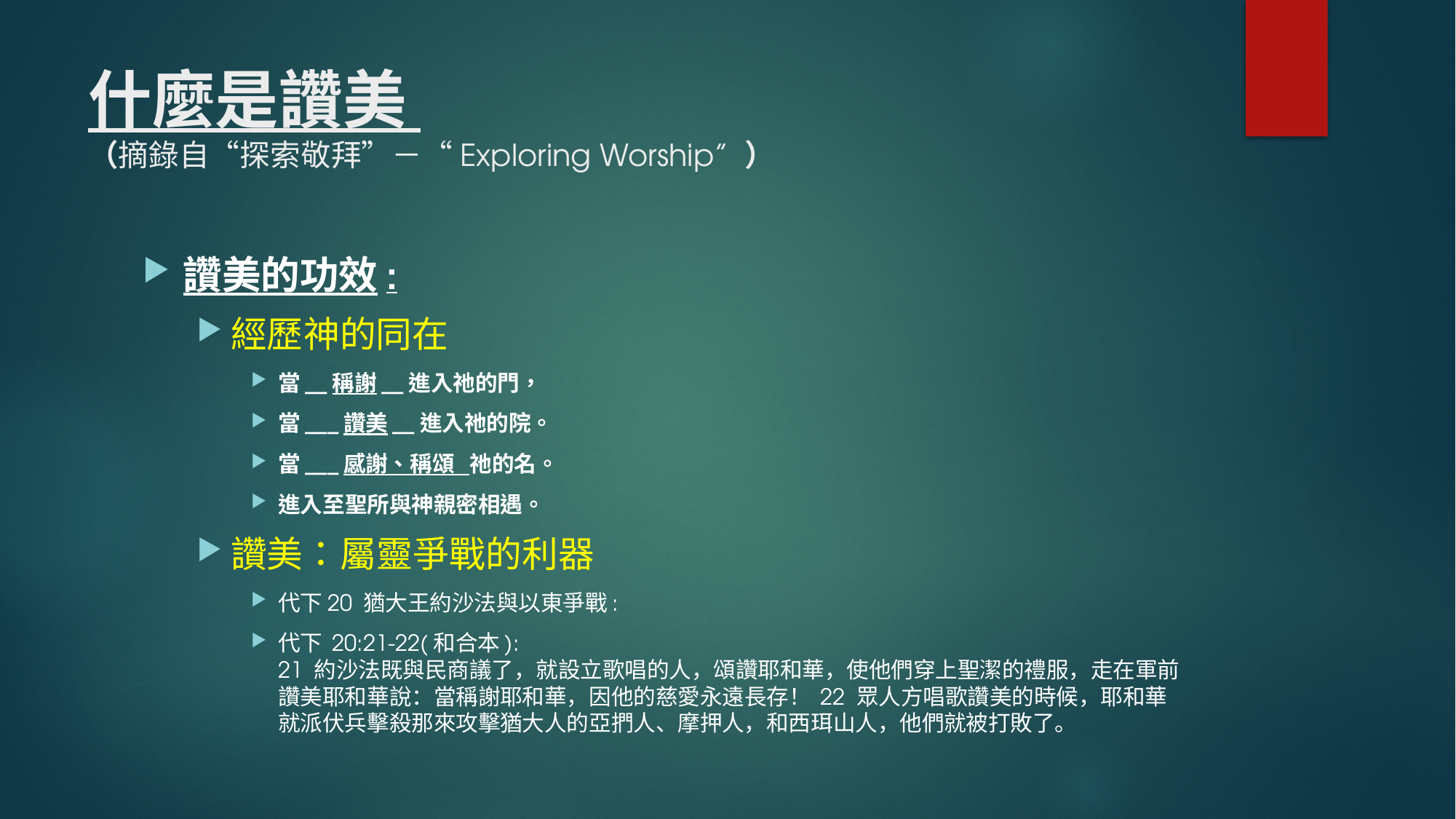

# 什麼是讚美 （摘錄自“探索敬拜”－“Exploring Worship” ）
讚美的功效:
經歷神的同在
當__稱謝__進入祂的門，
當___讚美__進入祂的院。
當___感謝、稱頌   祂的名。
進入至聖所與神親密相遇。
讚美：屬靈爭戰的利器
代下20 猶大王約沙法與以東爭戰:
代下 20:21-22(和合本):
21 約沙法既與民商議了，就設立歌唱的人，頌讚耶和華，使他們穿上聖潔的禮服，走在軍前讚美耶和華說：當稱謝耶和華，因他的慈愛永遠長存！ 22 眾人方唱歌讚美的時候，耶和華就派伏兵擊殺那來攻擊猶大人的亞捫人、摩押人，和西珥山人，他們就被打敗了。